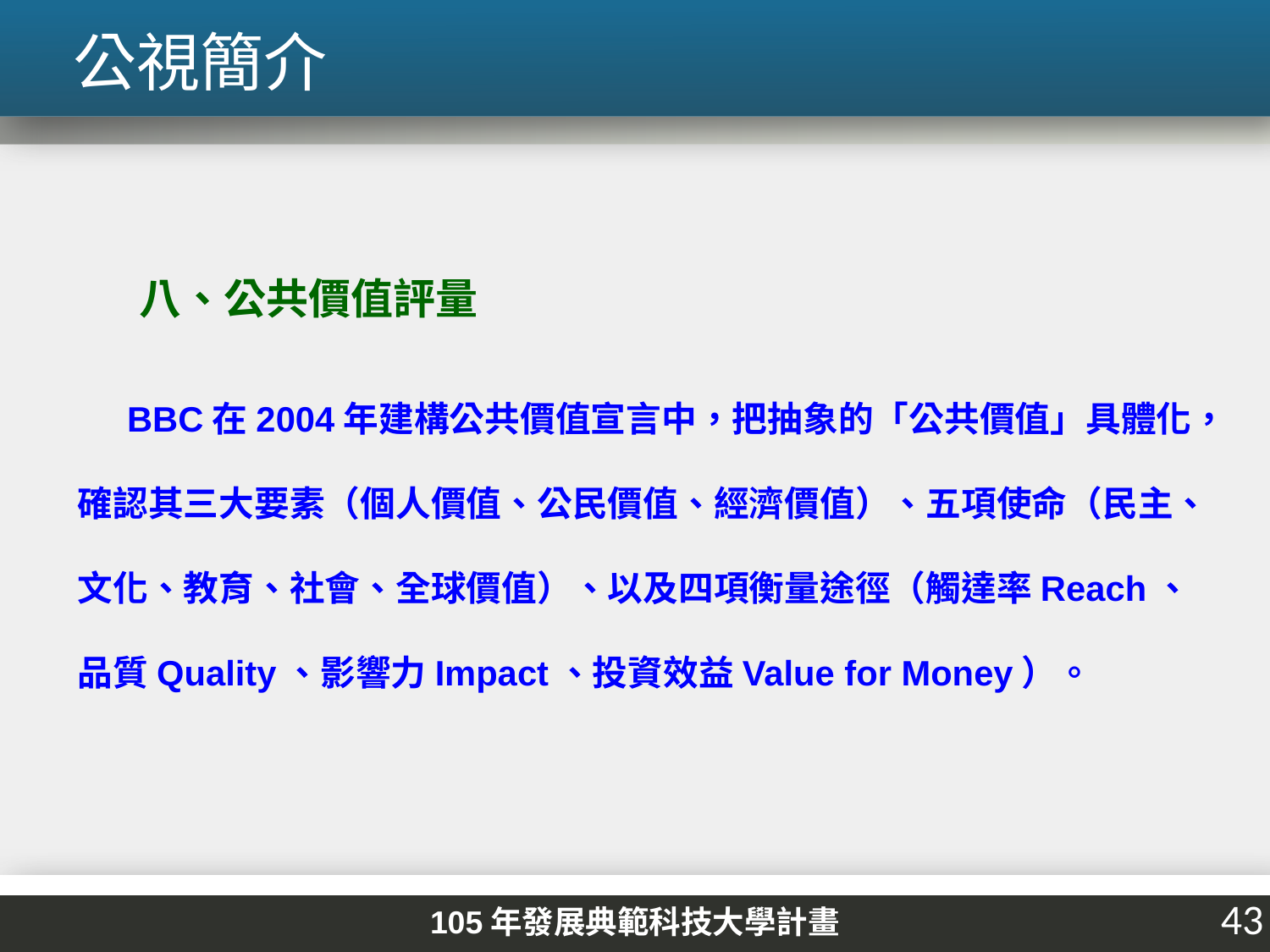

公視簡介
八、公共價值評量
BBC在2004年建構公共價值宣言中，把抽象的「公共價值」具體化，確認其三大要素（個人價值、公民價值、經濟價值）、五項使命（民主、文化、教育、社會、全球價值）、以及四項衡量途徑（觸達率Reach、品質Quality、影響力Impact、投資效益Value for Money）。